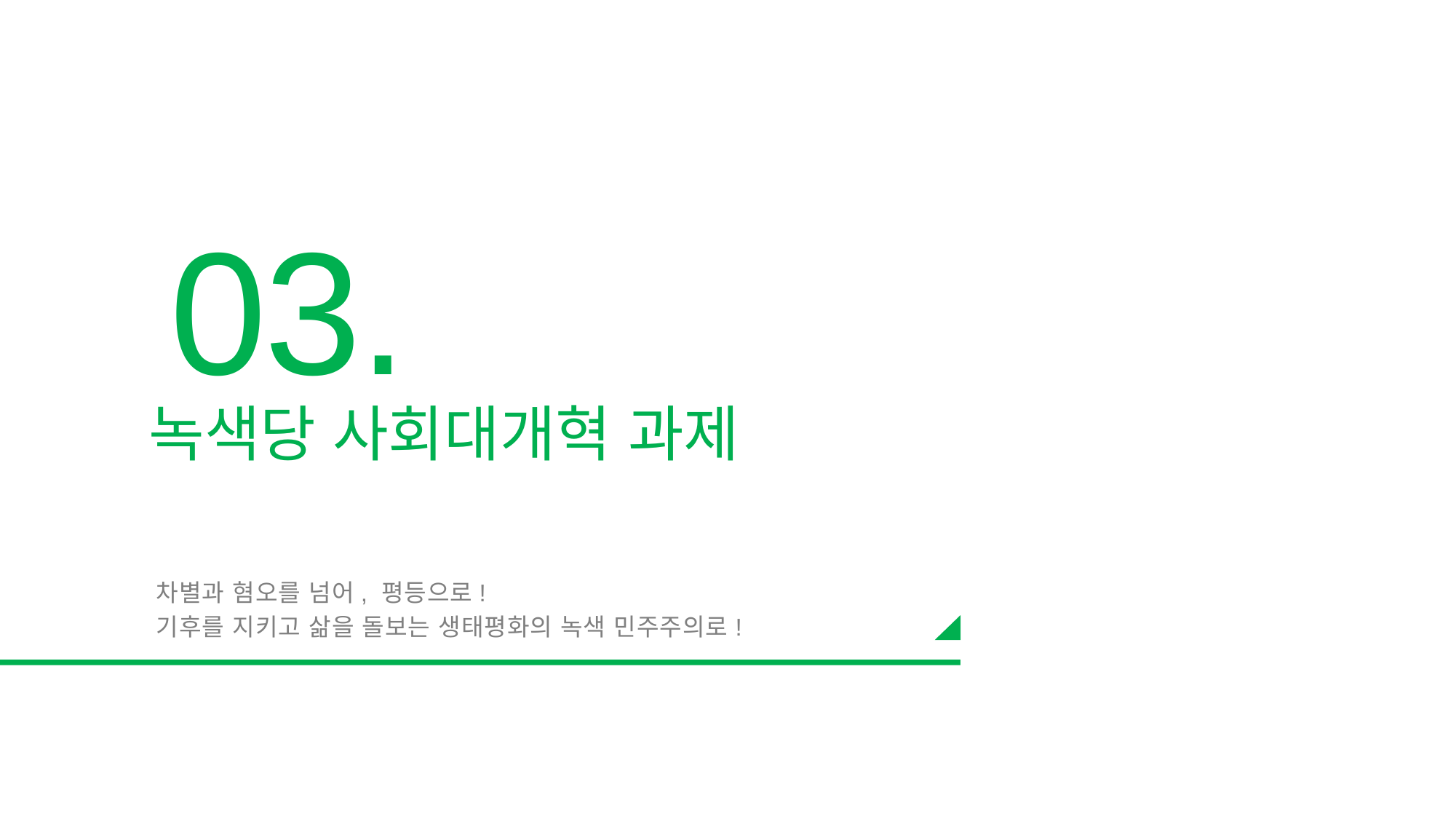

03.
녹색당 사회대개혁 과제
차별과 혐오를 넘어, 평등으로!
기후를 지키고 삶을 돌보는 생태평화의 녹색 민주주의로!